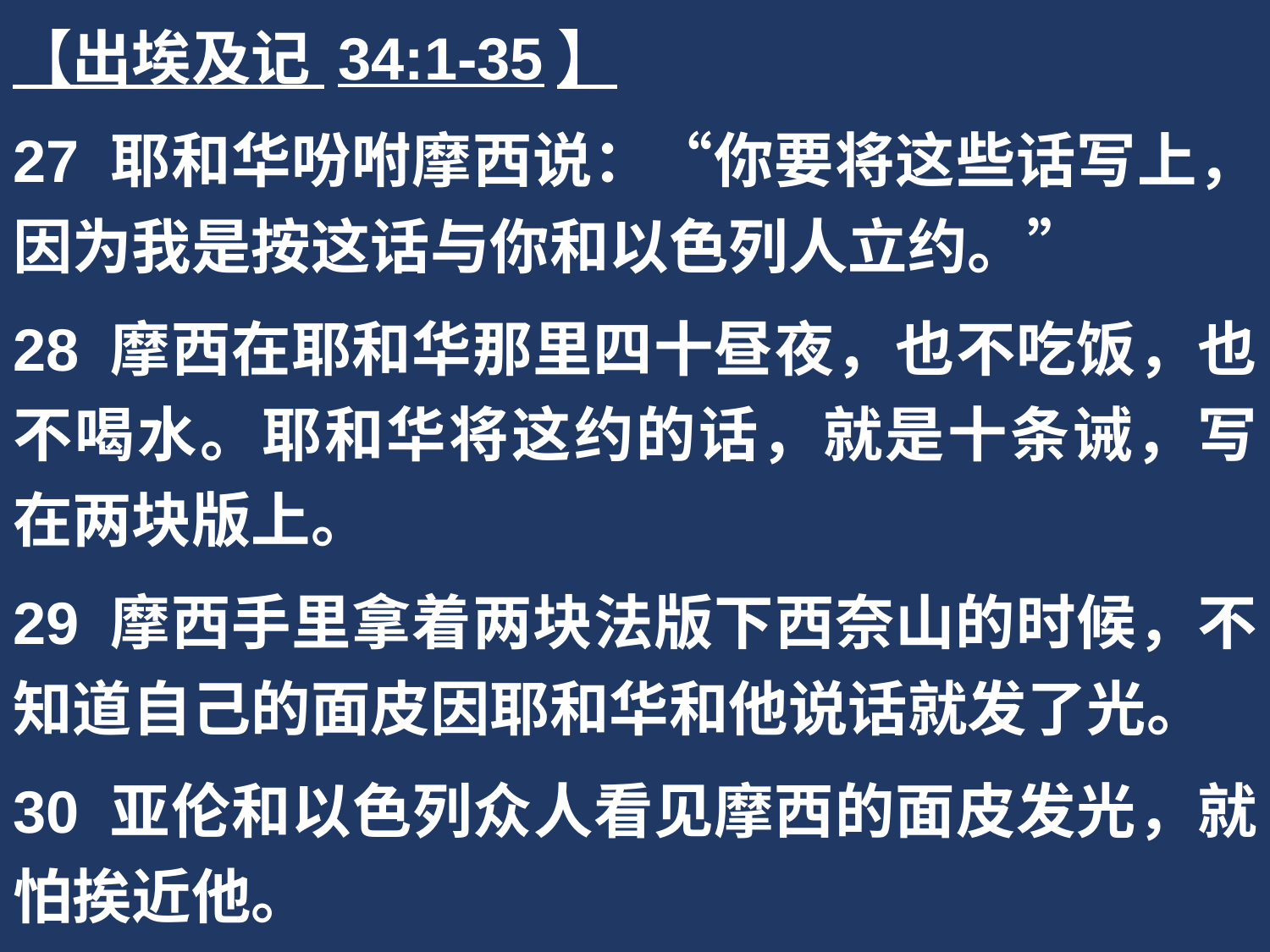

【出埃及记 34:1-35】
27 耶和华吩咐摩西说：“你要将这些话写上，因为我是按这话与你和以色列人立约。”
28 摩西在耶和华那里四十昼夜，也不吃饭，也不喝水。耶和华将这约的话，就是十条诫，写在两块版上。
29 摩西手里拿着两块法版下西奈山的时候，不知道自己的面皮因耶和华和他说话就发了光。
30 亚伦和以色列众人看见摩西的面皮发光，就怕挨近他。